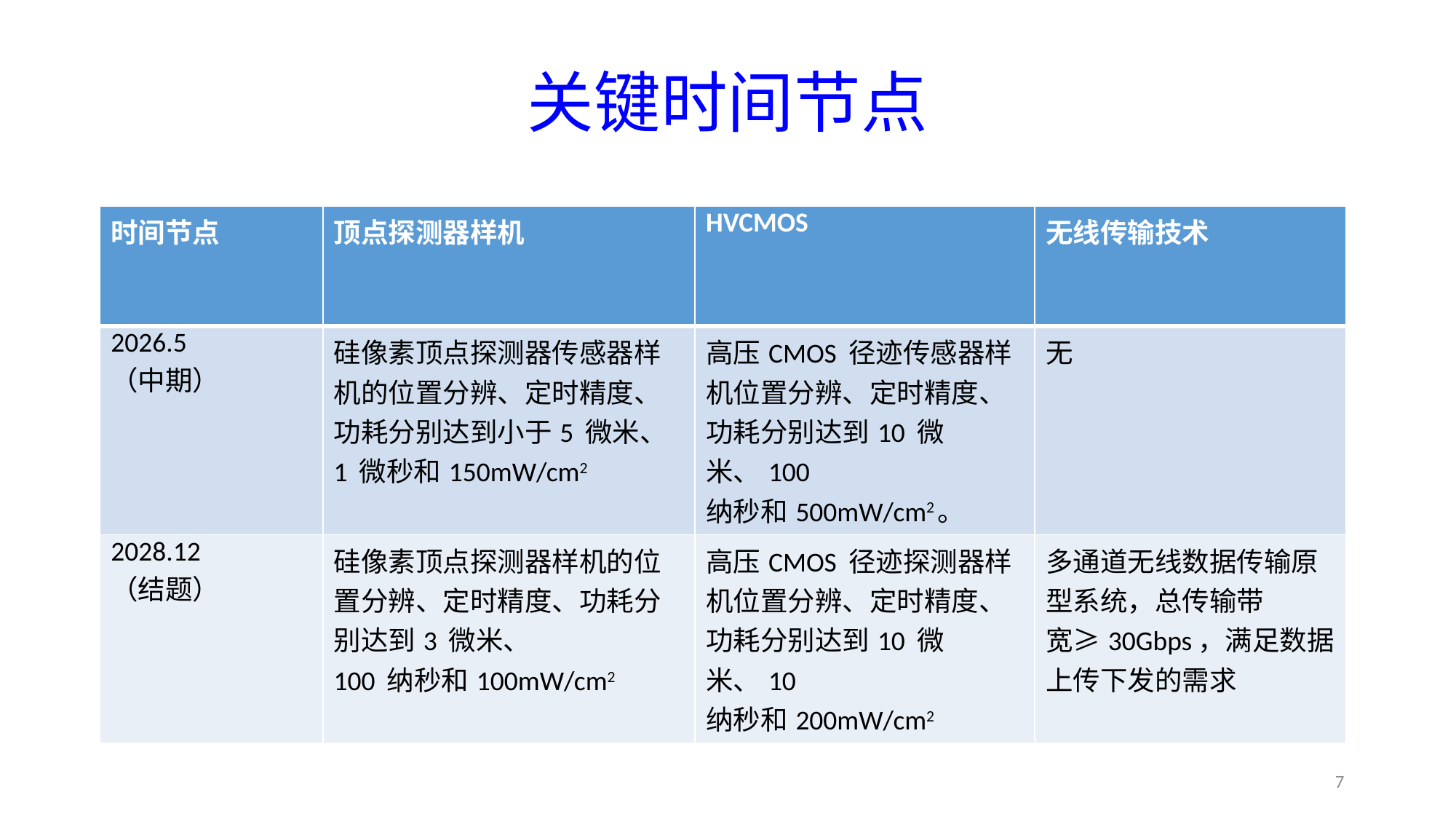

# 关键时间节点
| 时间节点 | 顶点探测器样机 | HVCMOS | 无线传输技术 |
| --- | --- | --- | --- |
| 2026.5 （中期） | 硅像素顶点探测器传感器样机的位置分辨、定时精度、功耗分别达到小于5 微米、1 微秒和150mW/cm2 | 高压CMOS 径迹传感器样机位置分辨、定时精度、功耗分别达到10 微米、100 纳秒和500mW/cm2。 | 无 |
| 2028.12 （结题） | 硅像素顶点探测器样机的位置分辨、定时精度、功耗分别达到3 微米、 100 纳秒和100mW/cm2 | 高压CMOS 径迹探测器样机位置分辨、定时精度、功耗分别达到10 微米、10 纳秒和200mW/cm2 | 多通道无线数据传输原型系统，总传输带 宽≥30Gbps，满足数据上传下发的需求 |
7